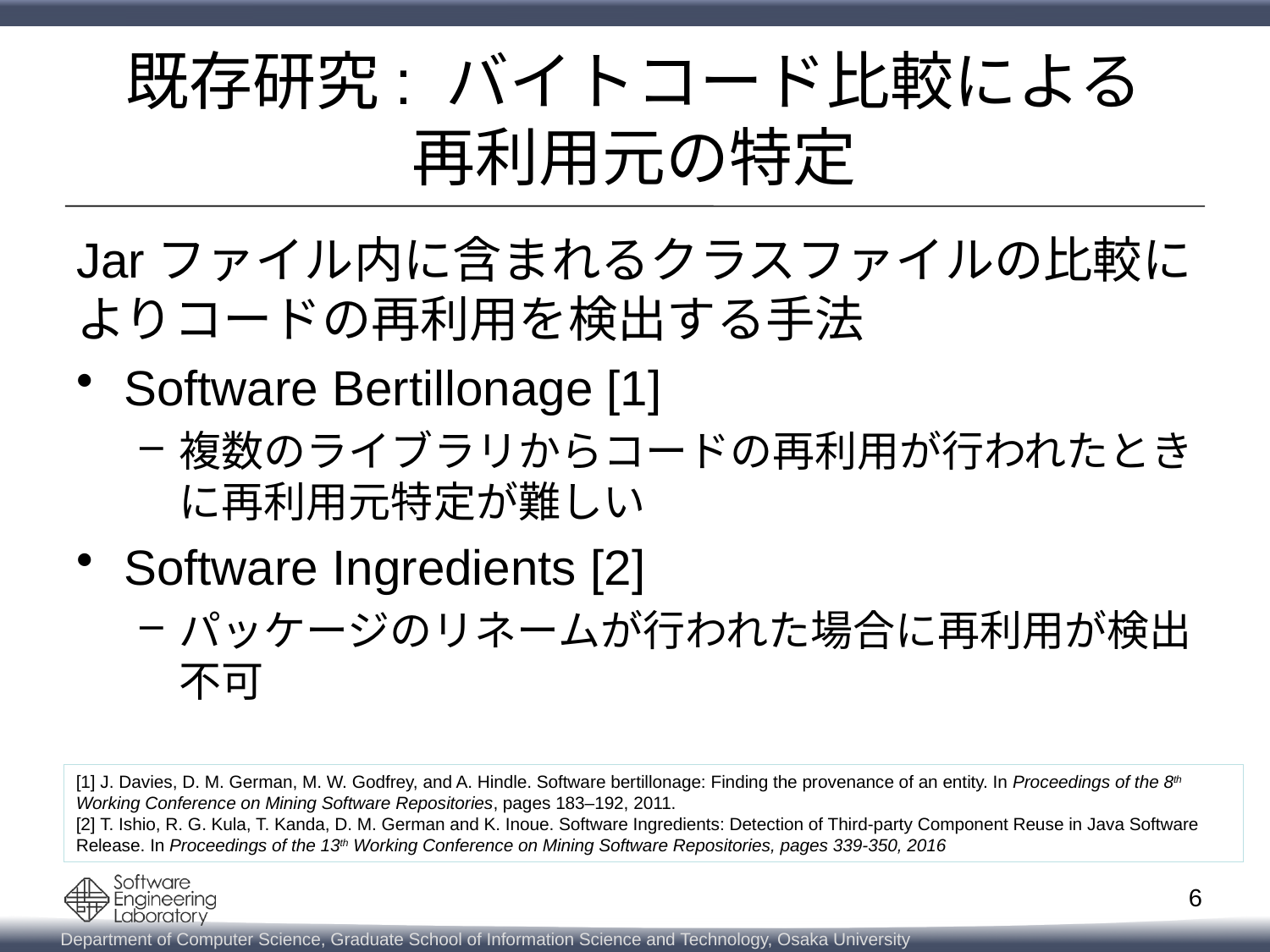

# 既存研究: バイトコード比較による 再利用元の特定
Jarファイル内に含まれるクラスファイルの比較によりコードの再利用を検出する手法
Software Bertillonage [1]
複数のライブラリからコードの再利用が行われたときに再利用元特定が難しい
Software Ingredients [2]
パッケージのリネームが行われた場合に再利用が検出不可
[1] J. Davies, D. M. German, M. W. Godfrey, and A. Hindle. Software bertillonage: Finding the provenance of an entity. In Proceedings of the 8th Working Conference on Mining Software Repositories, pages 183–192, 2011.
[2] T. Ishio, R. G. Kula, T. Kanda, D. M. German and K. Inoue. Software Ingredients: Detection of Third-party Component Reuse in Java Software Release. In Proceedings of the 13th Working Conference on Mining Software Repositories, pages 339-350, 2016
6